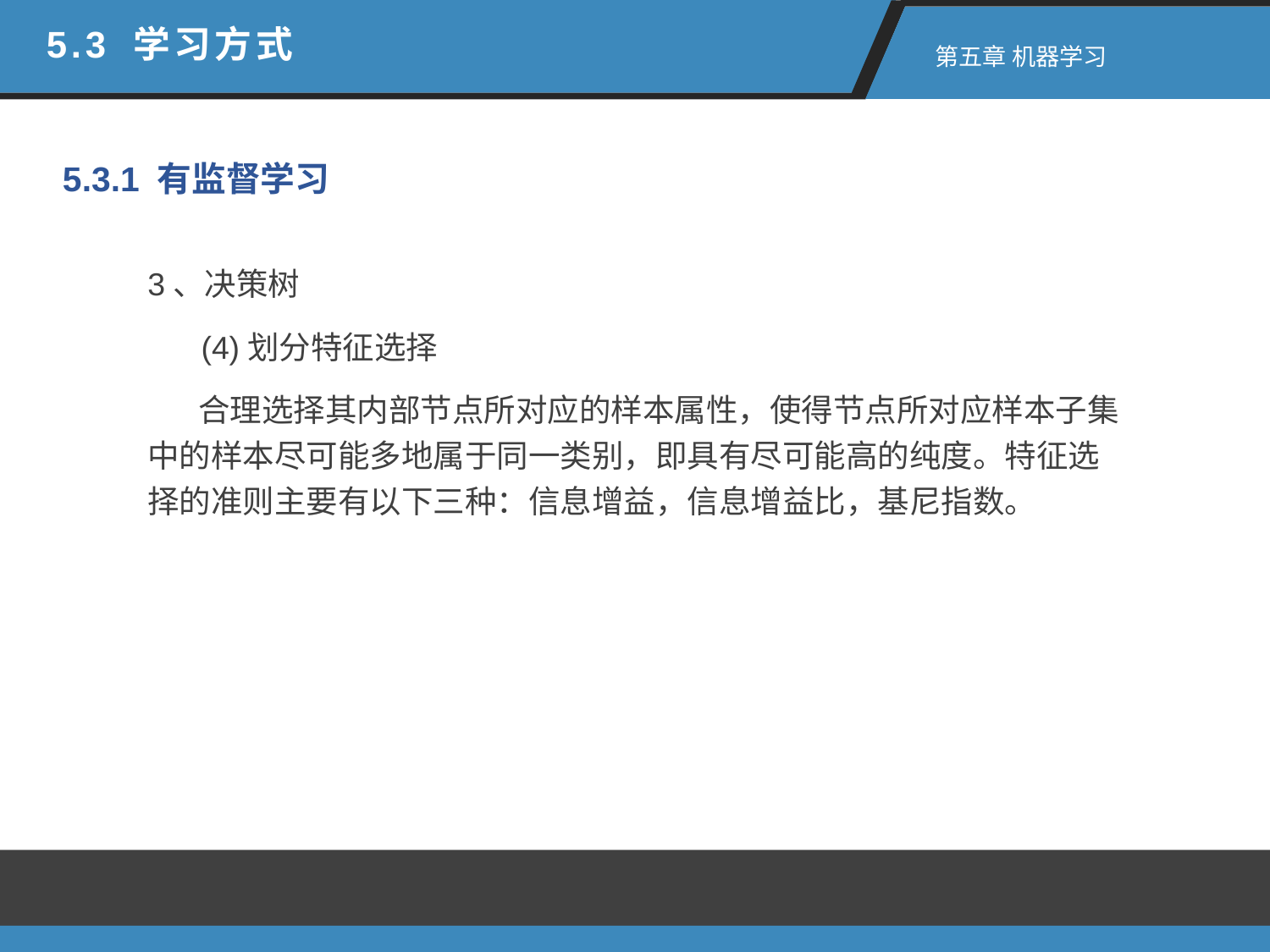

5.3 学习方式
  第五章 机器学习
5.3.1 有监督学习
3、决策树
      (4)划分特征选择
      合理选择其内部节点所对应的样本属性，使得节点所对应样本子集中的样本尽可能多地属于同一类别，即具有尽可能高的纯度。特征选择的准则主要有以下三种：信息增益，信息增益比，基尼指数。